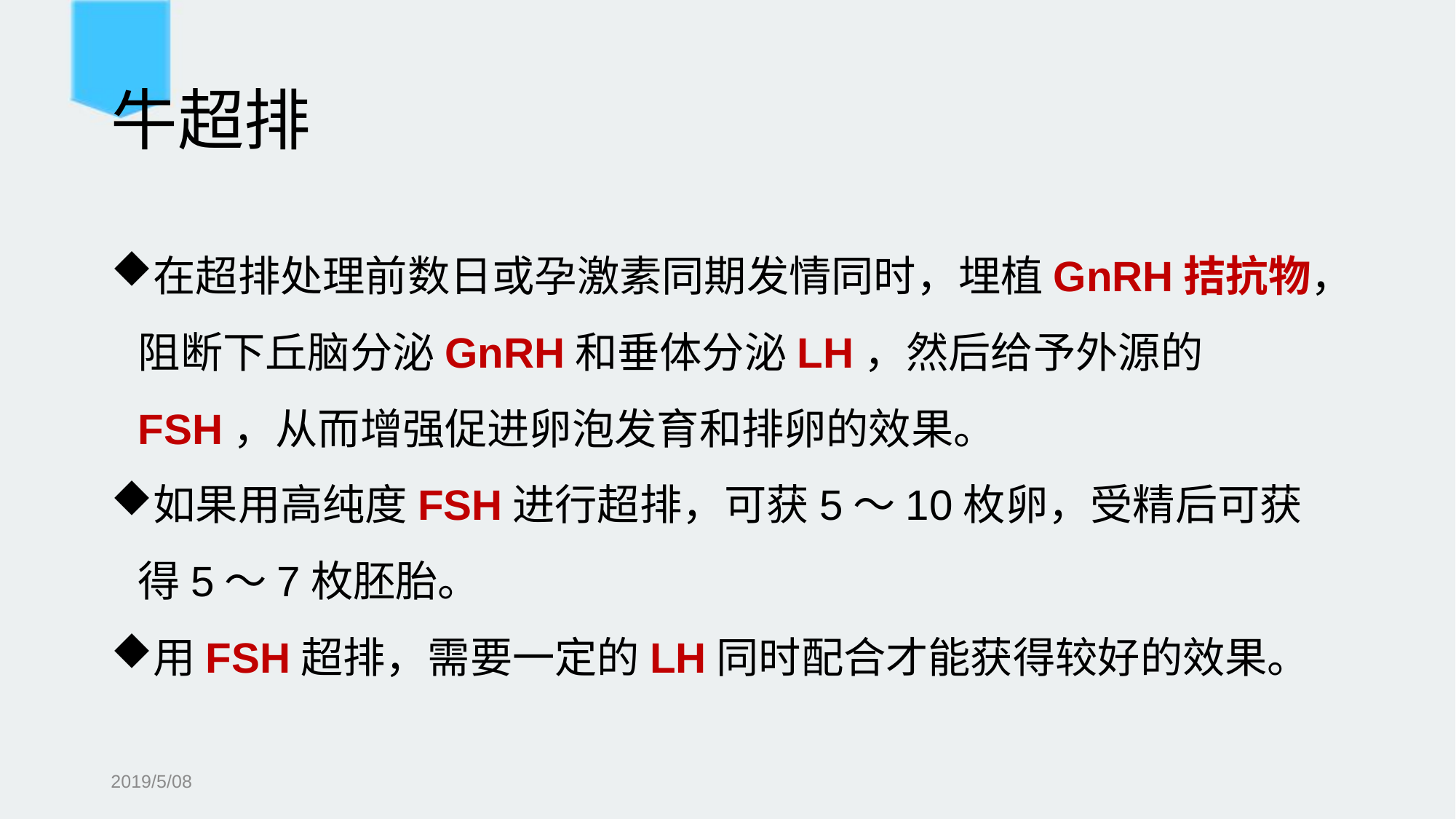

# 牛超排
在超排处理前数日或孕激素同期发情同时，埋植GnRH拮抗物，阻断下丘脑分泌GnRH和垂体分泌LH，然后给予外源的FSH，从而增强促进卵泡发育和排卵的效果。
如果用高纯度FSH进行超排，可获5～10枚卵，受精后可获得5～7枚胚胎。
用FSH超排，需要一定的LH同时配合才能获得较好的效果。
2019/5/08